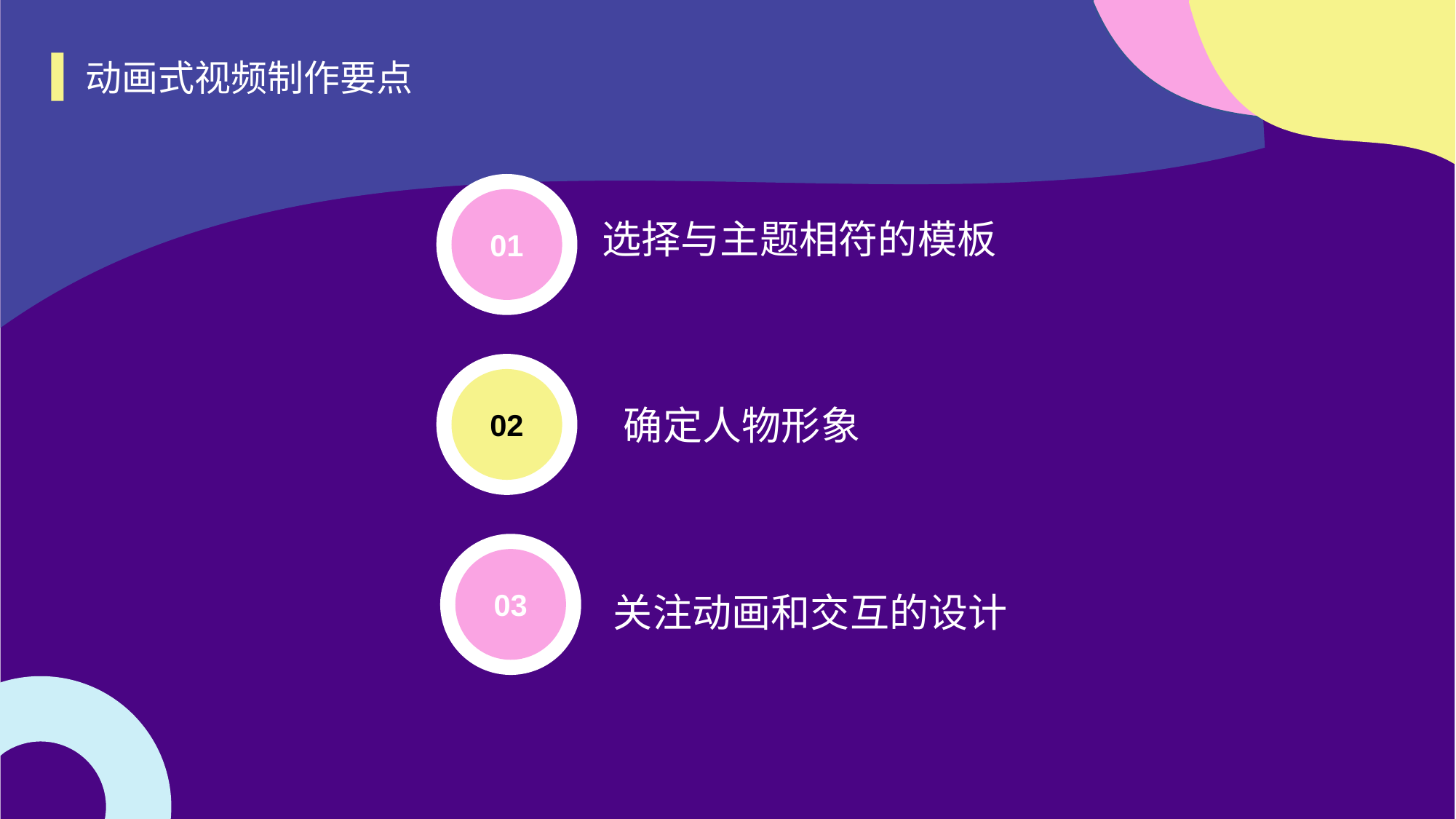

动画式视频制作要点

01

02
选择与主题相符的模板
关注动画和交互的设计
确定人物形象

03